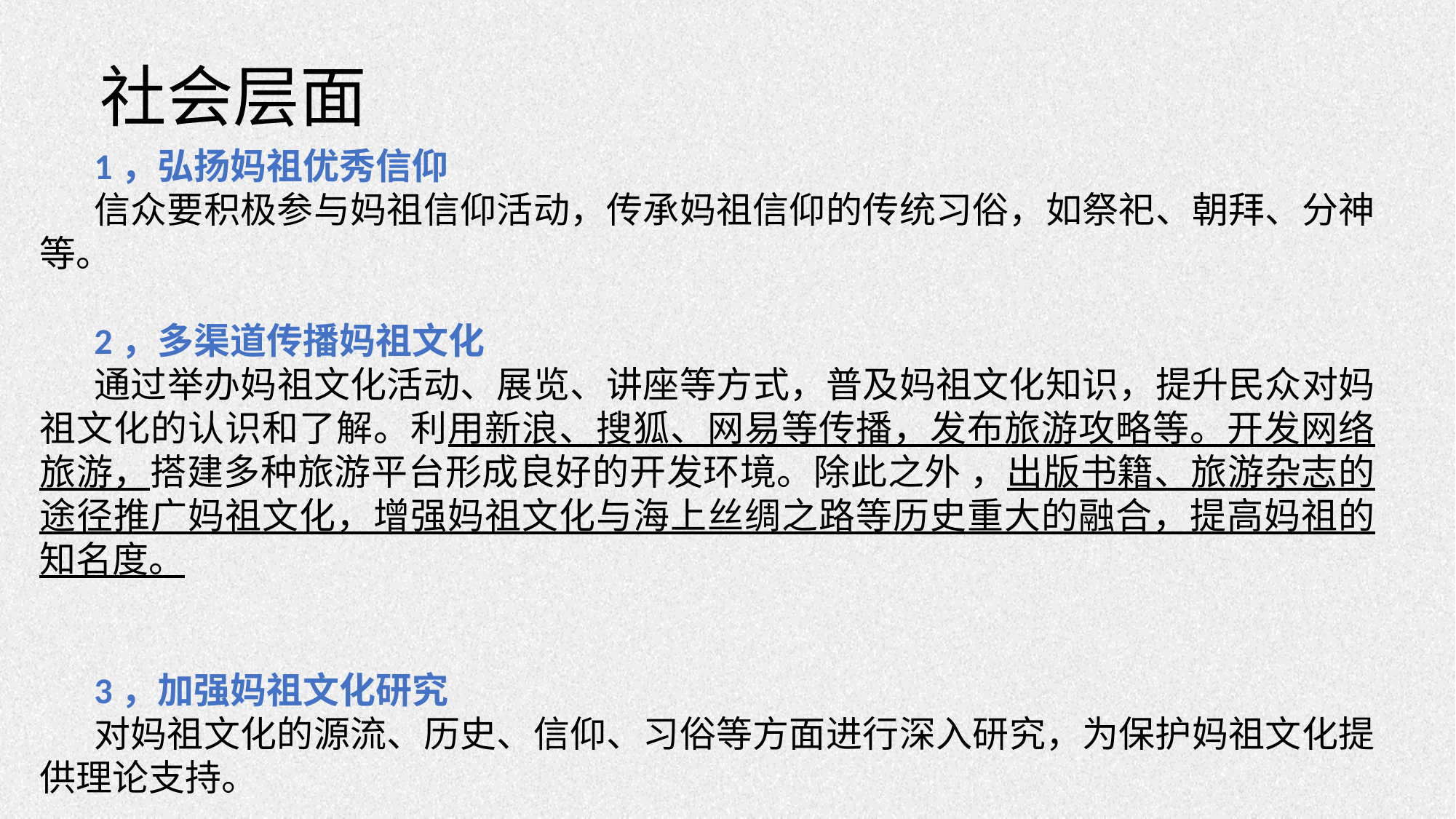

# 社会层面
1，弘扬妈祖优秀信仰
信众要积极参与妈祖信仰活动，传承妈祖信仰的传统习俗，如祭祀、朝拜、分神等。

2，多渠道传播妈祖文化
通过举办妈祖文化活动、展览、讲座等方式，普及妈祖文化知识，提升民众对妈祖文化的认识和了解。利用新浪、搜狐、网易等传播，发布旅游攻略等。开发网络旅游，搭建多种旅游平台形成良好的开发环境。除此之外 ，出版书籍、旅游杂志的途径推广妈祖文化，增强妈祖文化与海上丝绸之路等历史重大的融合，提高妈祖的知名度。

3，加强妈祖文化研究
对妈祖文化的源流、历史、信仰、习俗等方面进行深入研究，为保护妈祖文化提供理论支持。